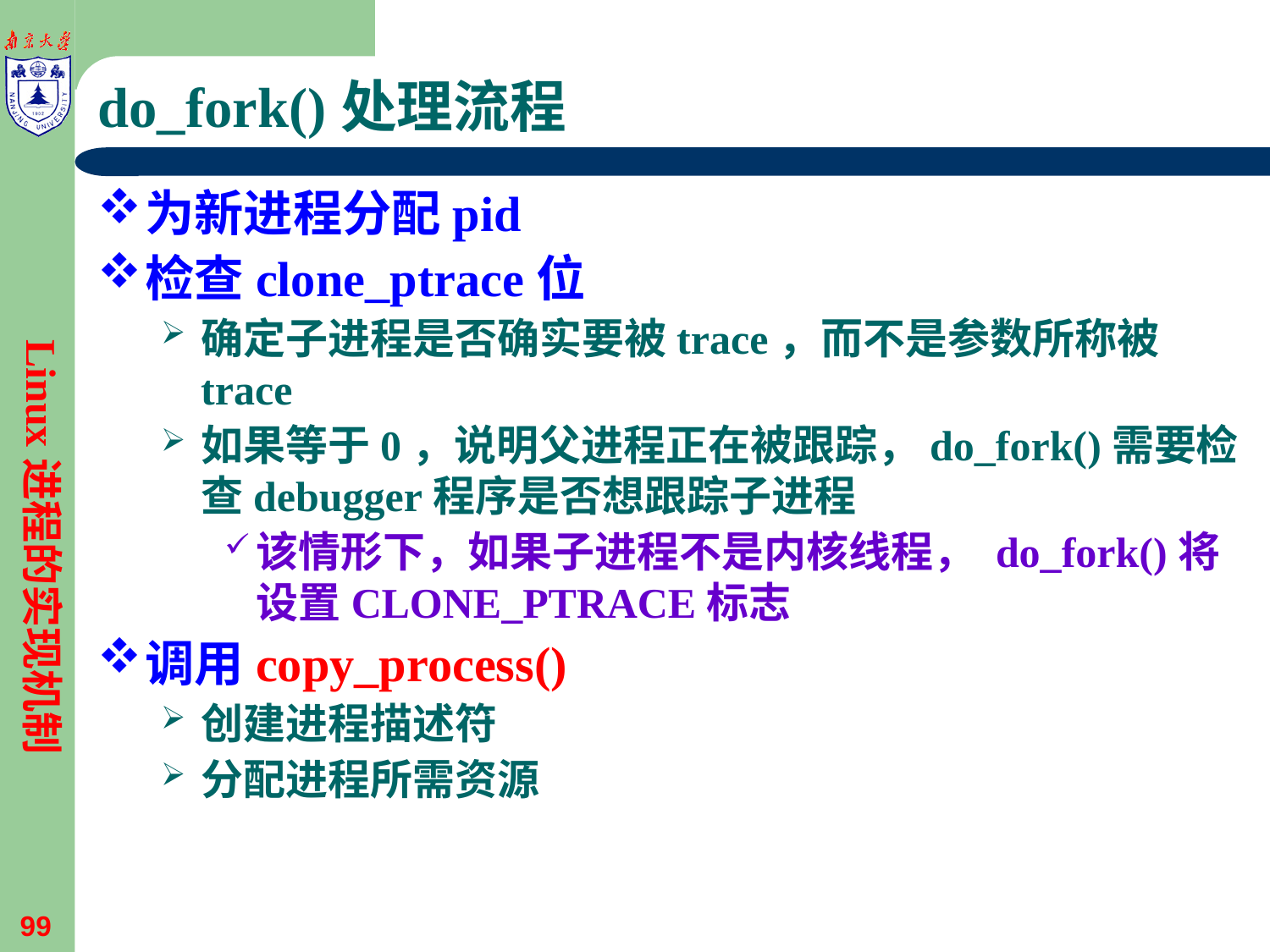

# do_fork()处理流程
为新进程分配pid
检查clone_ptrace位
确定子进程是否确实要被trace，而不是参数所称被trace
如果等于0，说明父进程正在被跟踪，do_fork()需要检查debugger程序是否想跟踪子进程
该情形下，如果子进程不是内核线程， do_fork()将设置CLONE_PTRACE标志
调用copy_process()
创建进程描述符
分配进程所需资源

Linux进程的实现机制
99